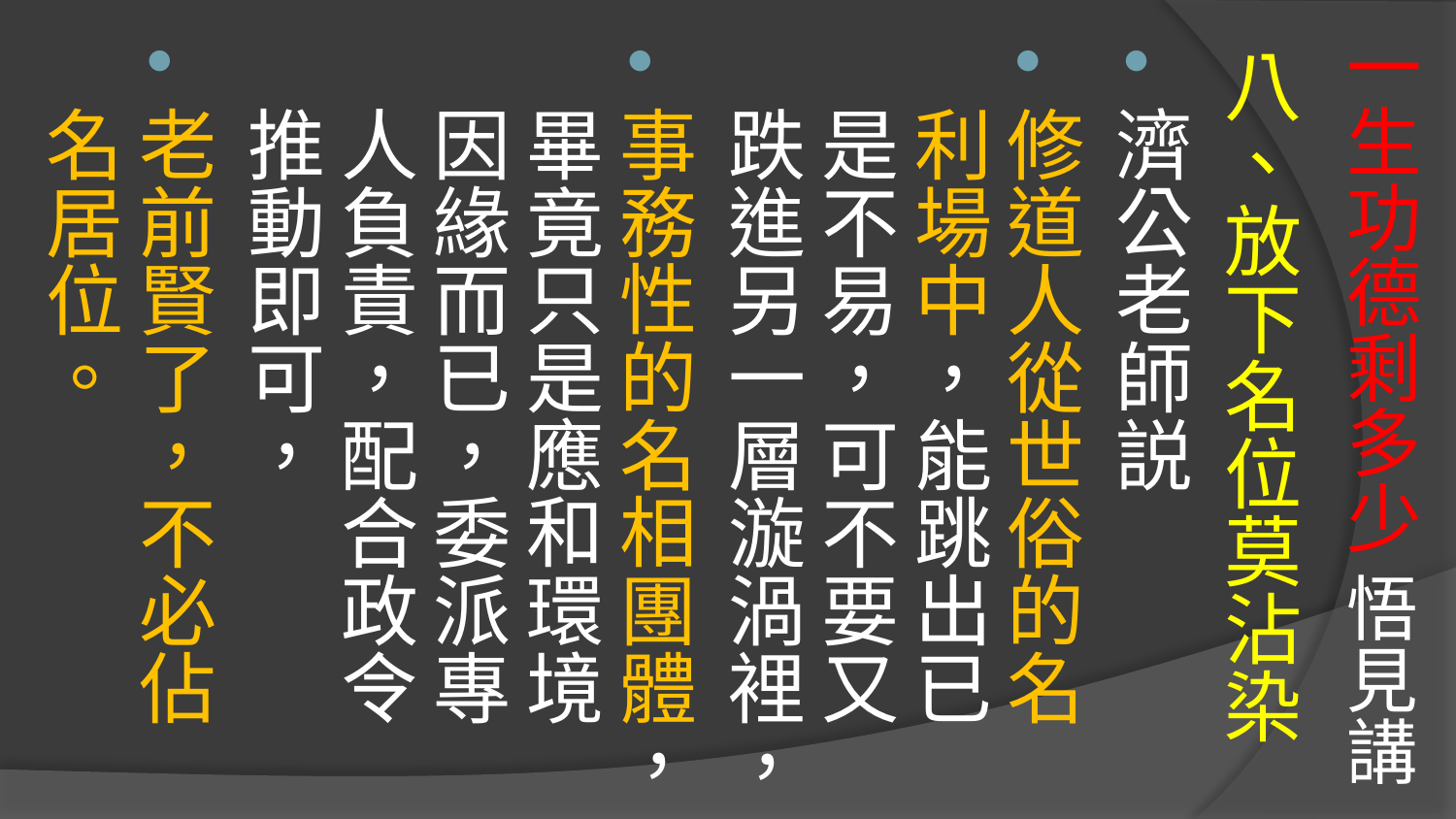

# 一生功德剩多少 悟見講
八、放下名位莫沾染
濟公老師説
修道人從世俗的名利場中，能跳出已是不易，可不要又跌進另一層漩渦裡，
事務性的名相團體，畢竟只是應和環境因緣而已，委派專人負責，配合政令推動即可，
老前賢了，不必佔名居位。